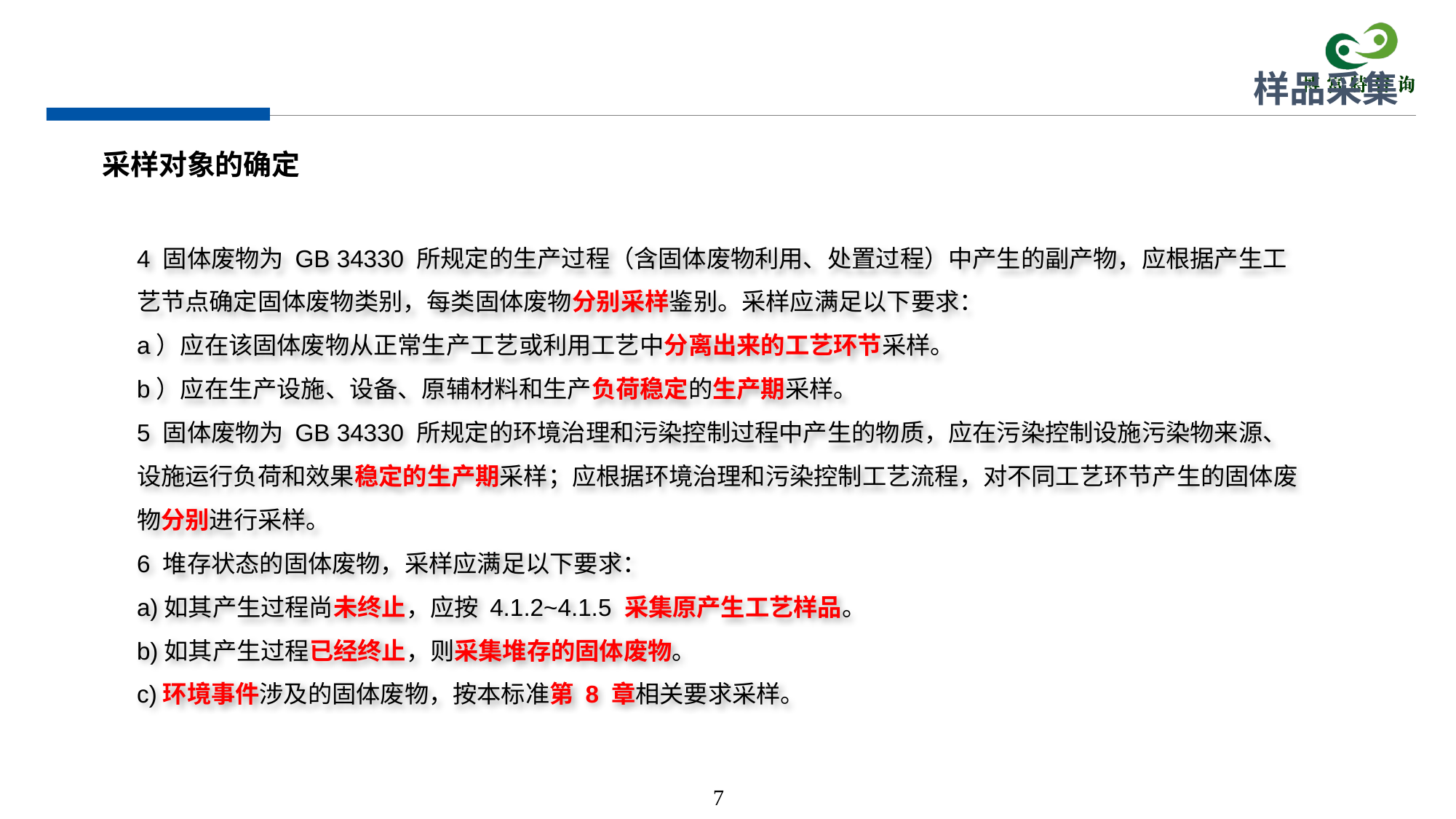

样品采集
采样对象的确定

4 固体废物为 GB 34330 所规定的生产过程（含固体废物利用、处置过程）中产生的副产物，应根据产生工艺节点确定固体废物类别，每类固体废物分别采样鉴别。采样应满足以下要求：
a）应在该固体废物从正常生产工艺或利用工艺中分离出来的工艺环节采样。
b）应在生产设施、设备、原辅材料和生产负荷稳定的生产期采样。
5 固体废物为 GB 34330 所规定的环境治理和污染控制过程中产生的物质，应在污染控制设施污染物来源、设施运行负荷和效果稳定的生产期采样；应根据环境治理和污染控制工艺流程，对不同工艺环节产生的固体废物分别进行采样。
6 堆存状态的固体废物，采样应满足以下要求：
a)如其产生过程尚未终止，应按 4.1.2~4.1.5 采集原产生工艺样品。
b)如其产生过程已经终止，则采集堆存的固体废物。
c)环境事件涉及的固体废物，按本标准第 8 章相关要求采样。